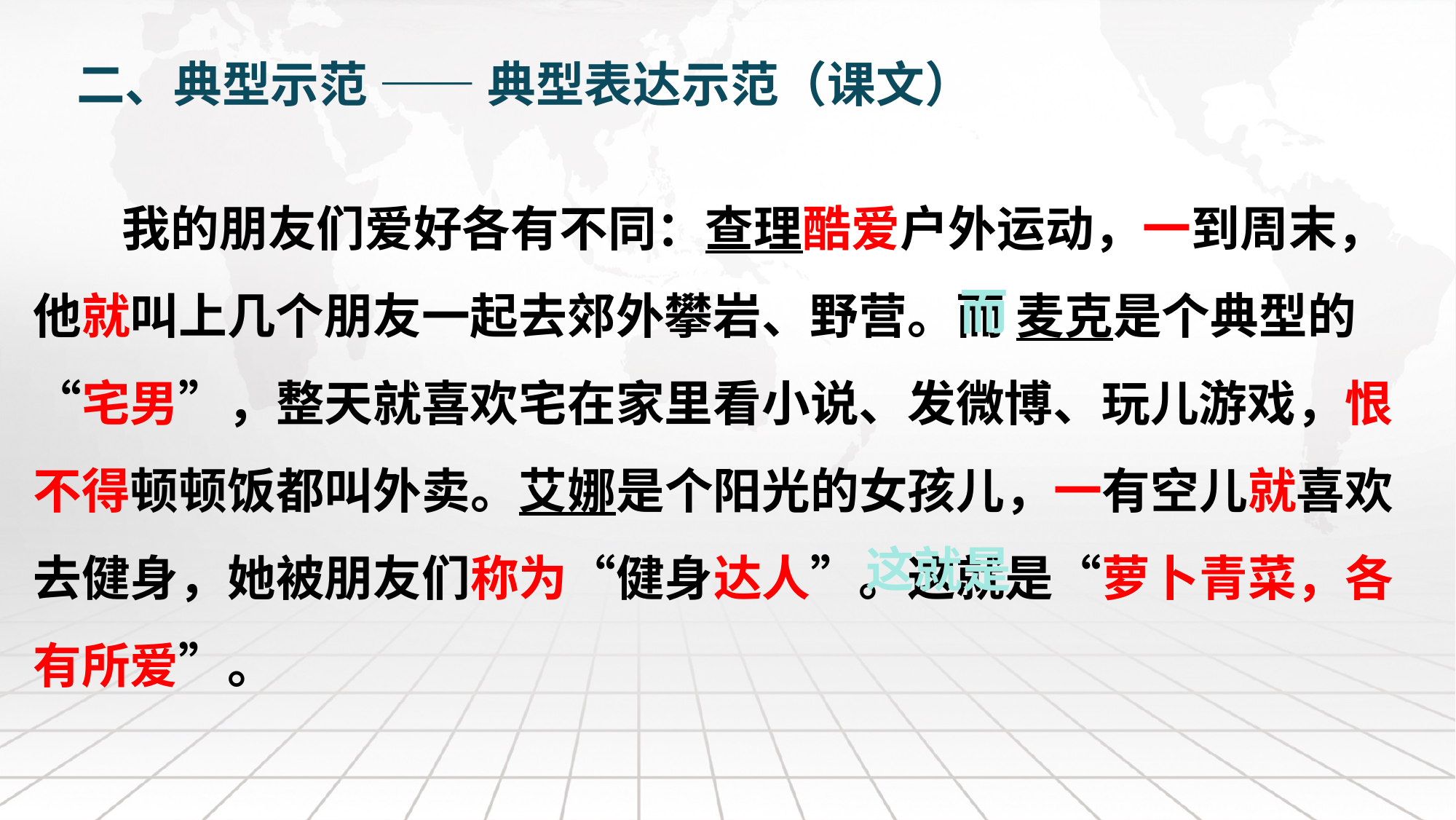

二、典型示范 —— 典型表达示范（课文）
       我的朋友们爱好各有不同：查理酷爱户外运动，一到周末，他就叫上几个朋友一起去郊外攀岩、野营。而 麦克是个典型的“宅男”，整天就喜欢宅在家里看小说、发微博、玩儿游戏，恨不得顿顿饭都叫外卖。艾娜是个阳光的女孩儿，一有空儿就喜欢去健身，她被朋友们称为“健身达人”。这就是“萝卜青菜，各有所爱”。
而
这就是